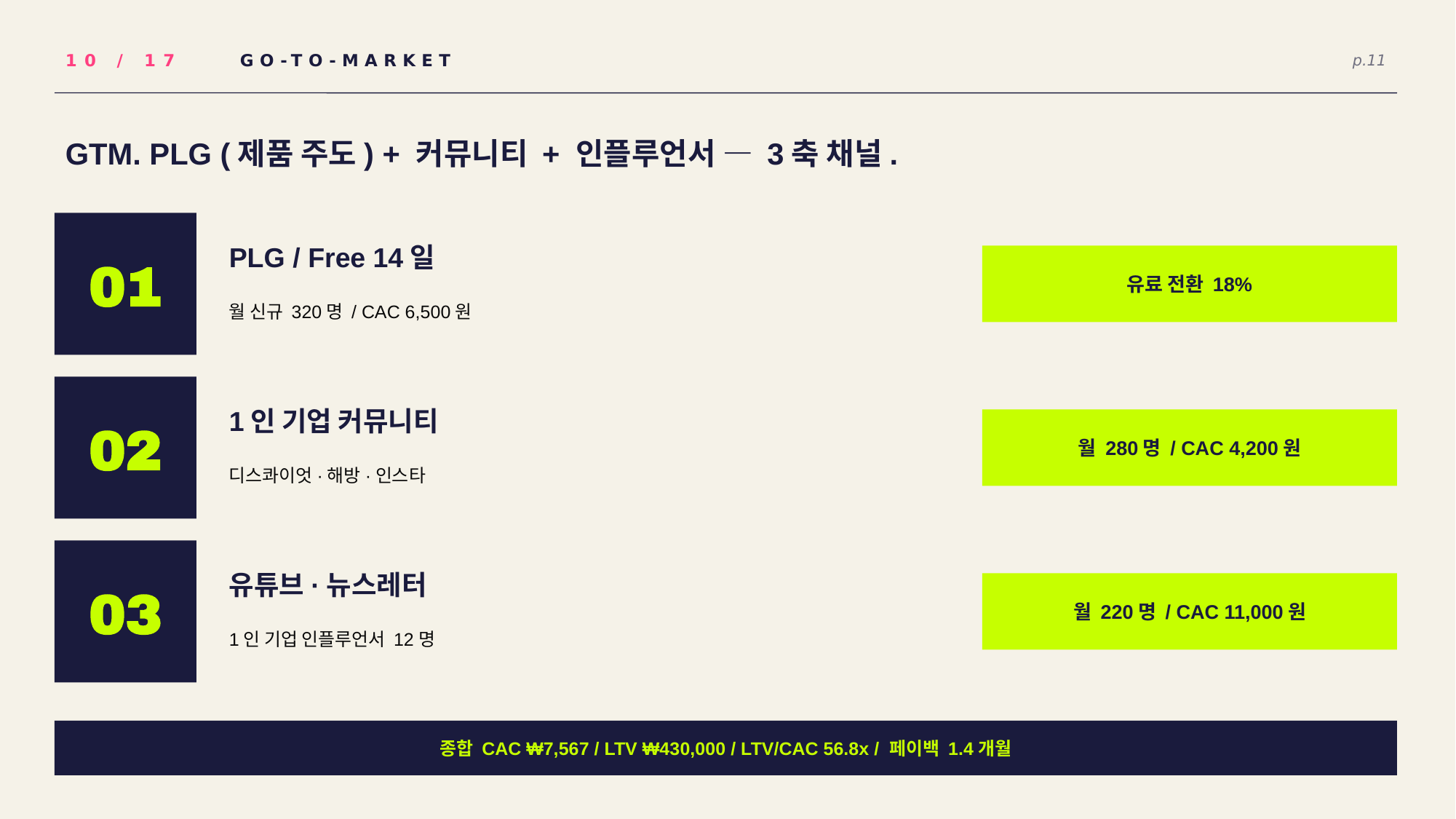

10 / 17
GO-TO-MARKET
p.11

GTM. PLG (제품 주도) + 커뮤니티 + 인플루언서 — 3축 채널.

01
PLG / Free 14일

유료 전환 18%
월 신규 320명 / CAC 6,500원

02
1인 기업 커뮤니티

월 280명 / CAC 4,200원
디스콰이엇·해방·인스타

03
유튜브·뉴스레터

월 220명 / CAC 11,000원
1인 기업 인플루언서 12명

종합 CAC ₩7,567 / LTV ₩430,000 / LTV/CAC 56.8x / 페이백 1.4개월